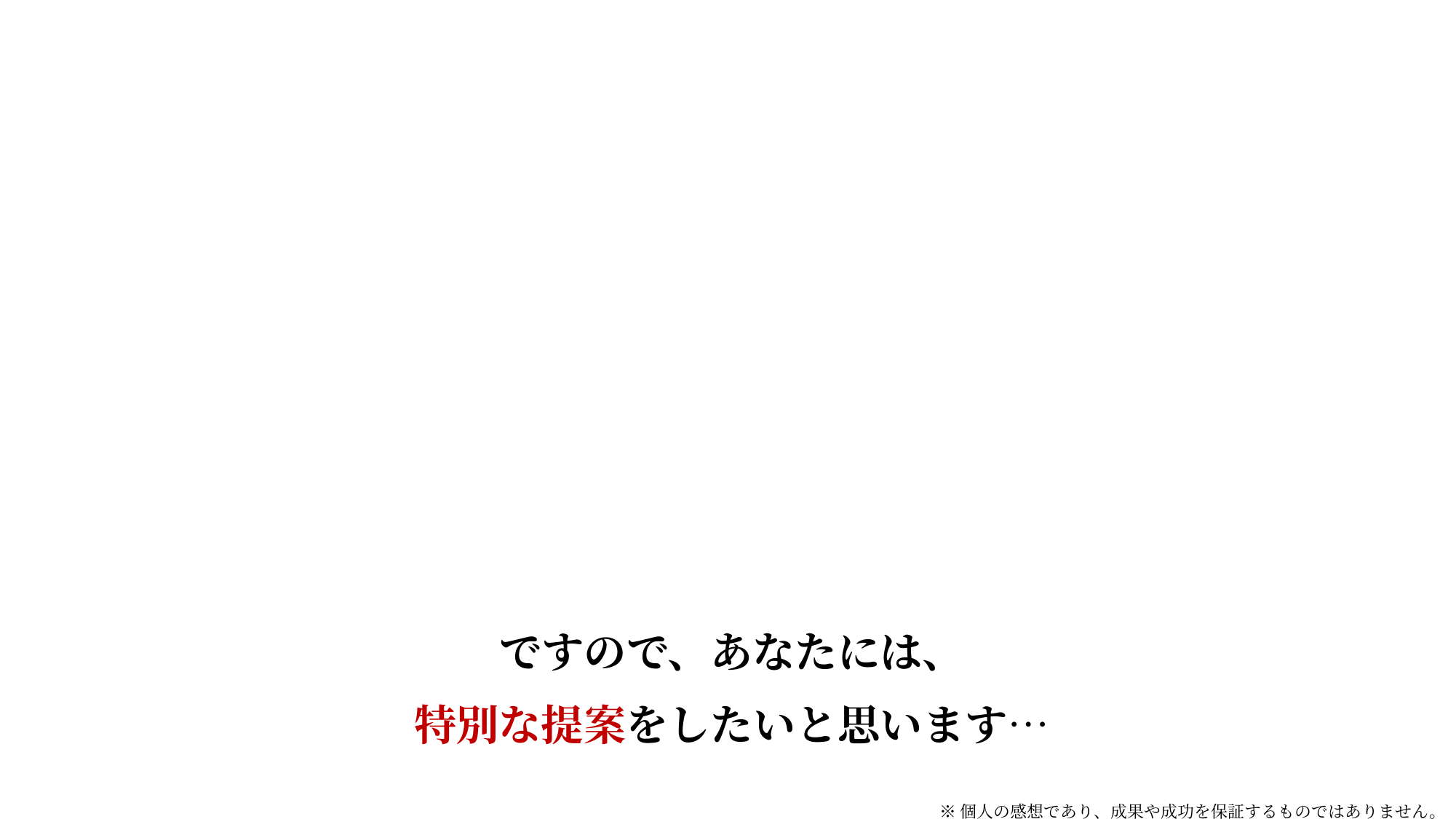

ですので、あなたには、
特別な提案をしたいと思います…
※個人の感想であり、成果や成功を保証するものではありません。